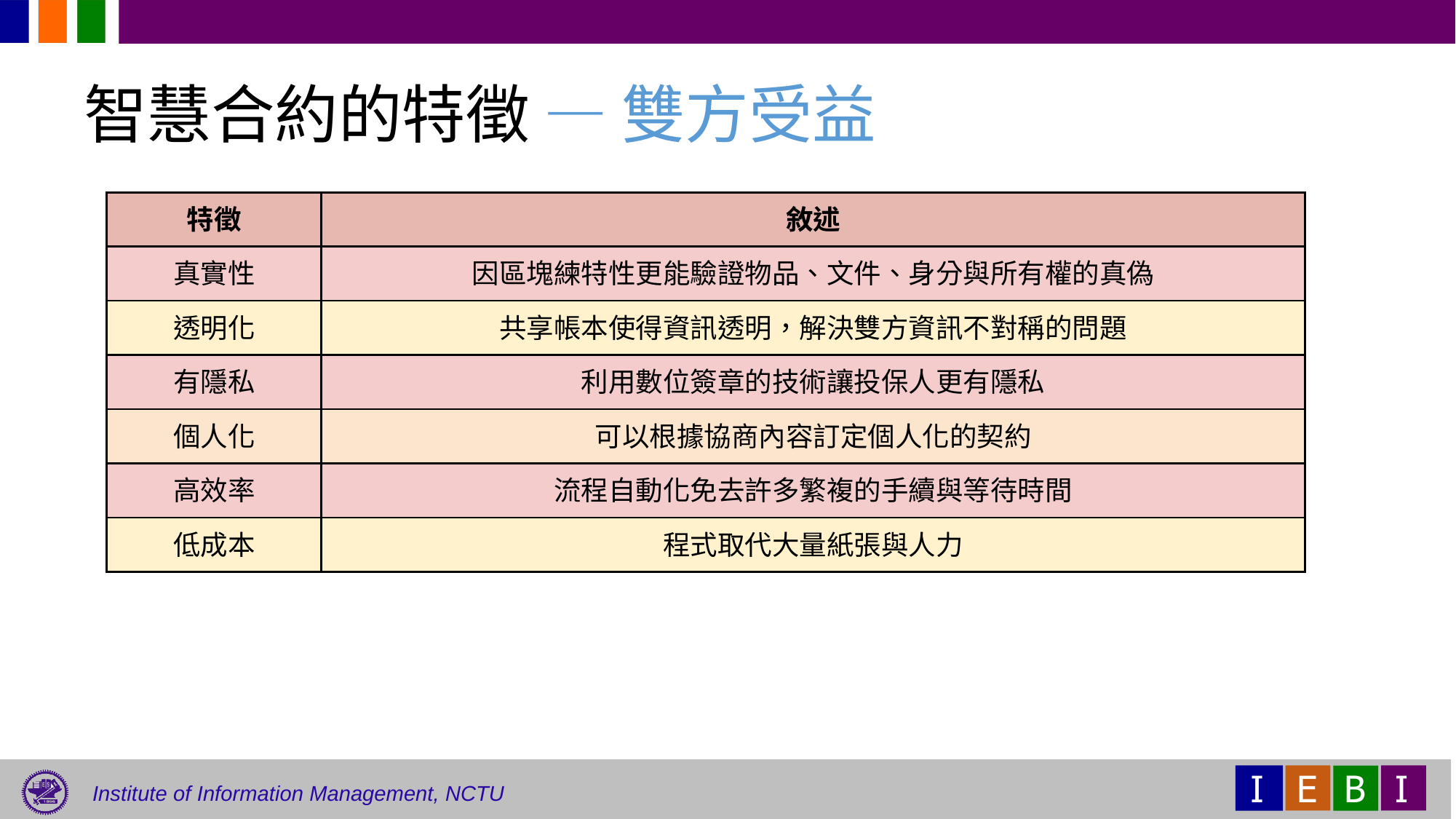

# 智慧合約的特徵 — 雙方受益
| 特徵 | 敘述 |
| --- | --- |
| 真實性 | 因區塊練特性更能驗證物品、文件、身分與所有權的真偽 |
| 透明化 | 共享帳本使得資訊透明，解決雙方資訊不對稱的問題 |
| 有隱私 | 利用數位簽章的技術讓投保人更有隱私 |
| 個人化 | 可以根據協商內容訂定個人化的契約 |
| 高效率 | 流程自動化免去許多繁複的手續與等待時間 |
| 低成本 | 程式取代大量紙張與人力 |